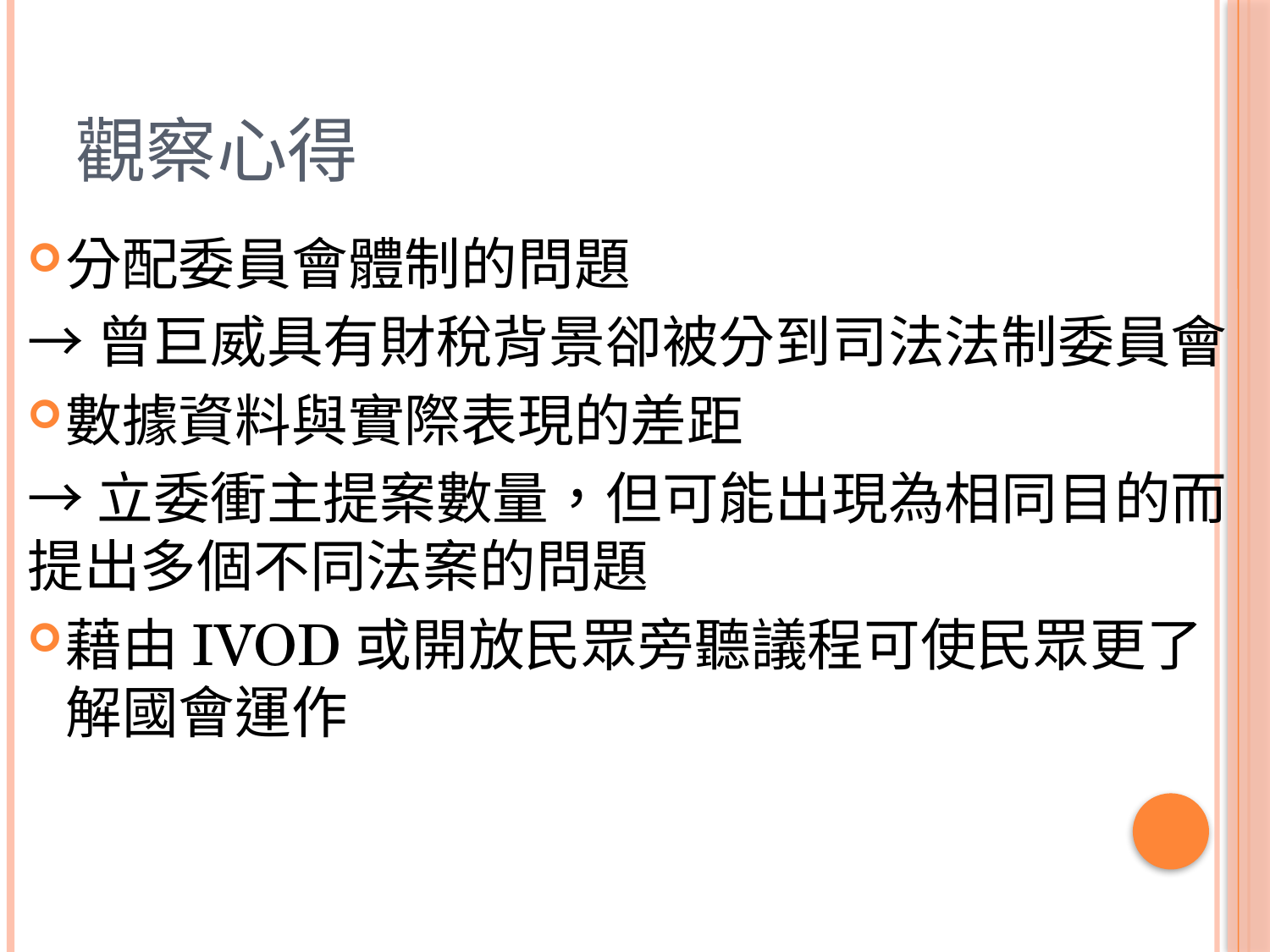

# 觀察心得
分配委員會體制的問題
→曾巨威具有財稅背景卻被分到司法法制委員會
數據資料與實際表現的差距
→立委衝主提案數量，但可能出現為相同目的而提出多個不同法案的問題
藉由IVOD或開放民眾旁聽議程可使民眾更了解國會運作